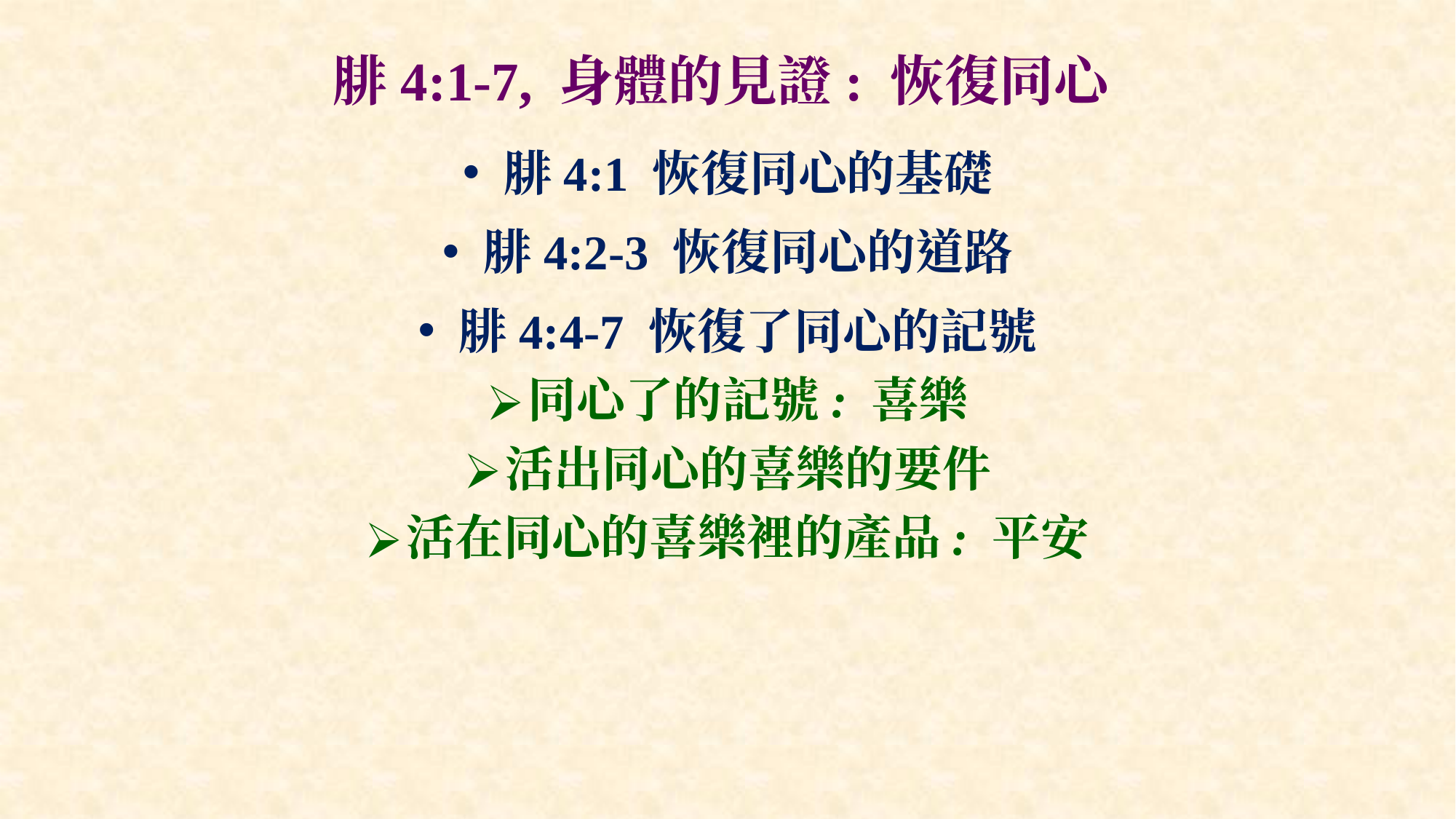

# 腓4:1-7, 身體的見證: 恢復同心
腓4:1 恢復同心的基礎
腓4:2-3 恢復同心的道路
腓4:4-7 恢復了同心的記號
同心了的記號: 喜樂
活出同心的喜樂的要件
活在同心的喜樂裡的產品: 平安